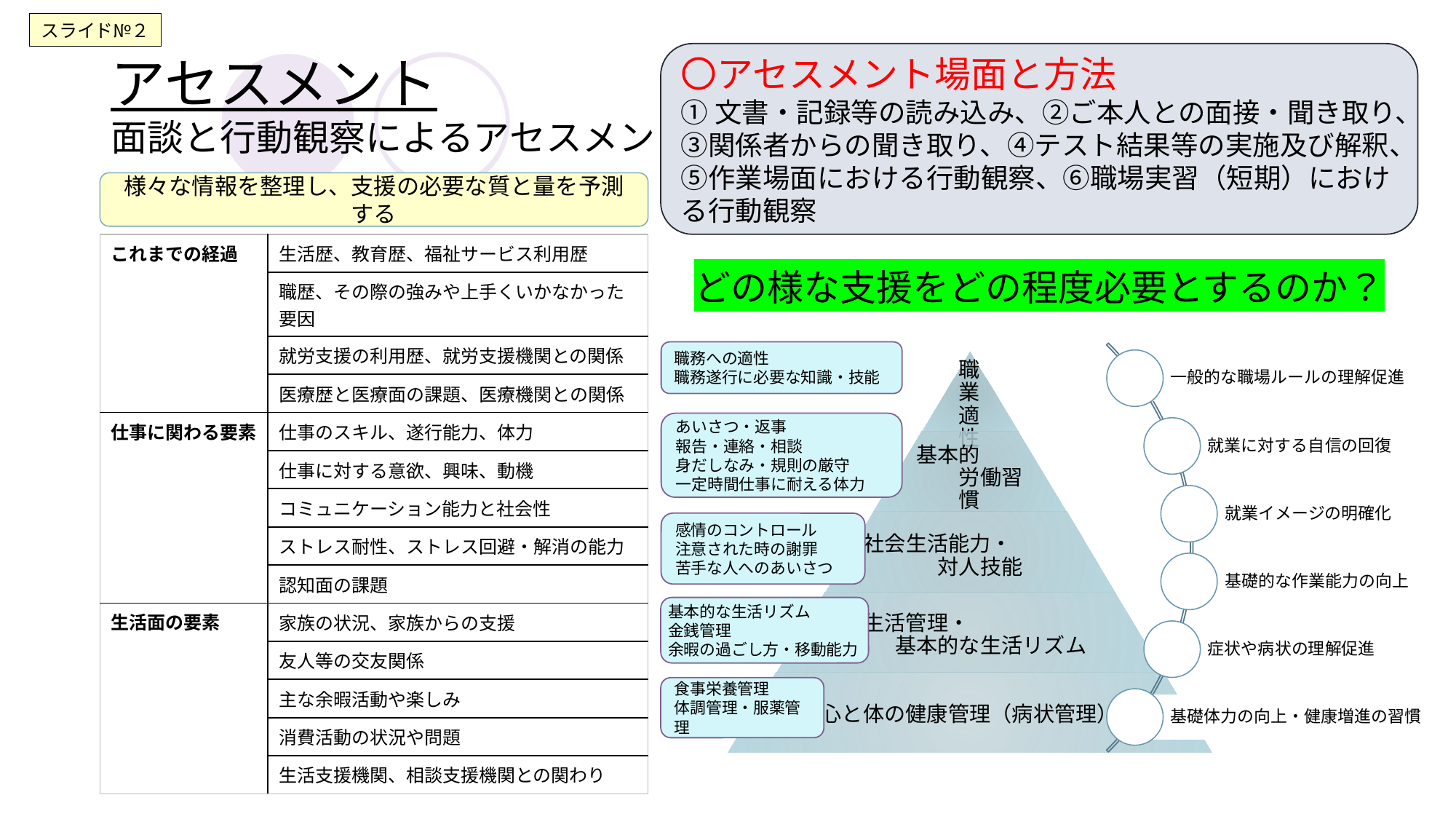

スライド№２
# アセスメント 面談と行動観察によるアセスメント
〇アセスメント場面と方法
①文書・記録等の読み込み、②ご本人との面接・聞き取り、③関係者からの聞き取り、④テスト結果等の実施及び解釈、⑤作業場面における行動観察、⑥職場実習（短期）における行動観察
様々な情報を整理し、支援の必要な質と量を予測する
| これまでの経過 | 生活歴、教育歴、福祉サービス利用歴 |
| --- | --- |
|  | 職歴、その際の強みや上手くいかなかった要因 |
|  | 就労支援の利用歴、就労支援機関との関係 |
|  | 医療歴と医療面の課題、医療機関との関係 |
| 仕事に関わる要素 | 仕事のスキル、遂行能力、体力 |
|  | 仕事に対する意欲、興味、動機 |
|  | コミュニケーション能力と社会性 |
|  | ストレス耐性、ストレス回避・解消の能力 |
|  | 認知面の課題 |
| 生活面の要素 | 家族の状況、家族からの支援 |
|  | 友人等の交友関係 |
|  | 主な余暇活動や楽しみ |
|  | 消費活動の状況や問題 |
|  | 生活支援機関、相談支援機関との関わり |
どの様な支援をどの程度必要とするのか？
一般的な職場ルールの理解促進
就業に対する自信の回復
就業イメージの明確化
基礎的な作業能力の向上
症状や病状の理解促進
基礎体力の向上・健康増進の習慣
職務への適性
職務遂行に必要な知識・技能
職業適性
基本的　　　　労働習慣
社会生活能力・　　　　対人技能
日常生活管理・　　　　　　　　　基本的な生活リズム
心と体の健康管理（病状管理）
あいさつ・返事
報告・連絡・相談
身だしなみ・規則の厳守
一定時間仕事に耐える体力
感情のコントロール
注意された時の謝罪
苦手な人へのあいさつ
基本的な生活リズム
金銭管理
余暇の過ごし方・移動能力
食事栄養管理
体調管理・服薬管理